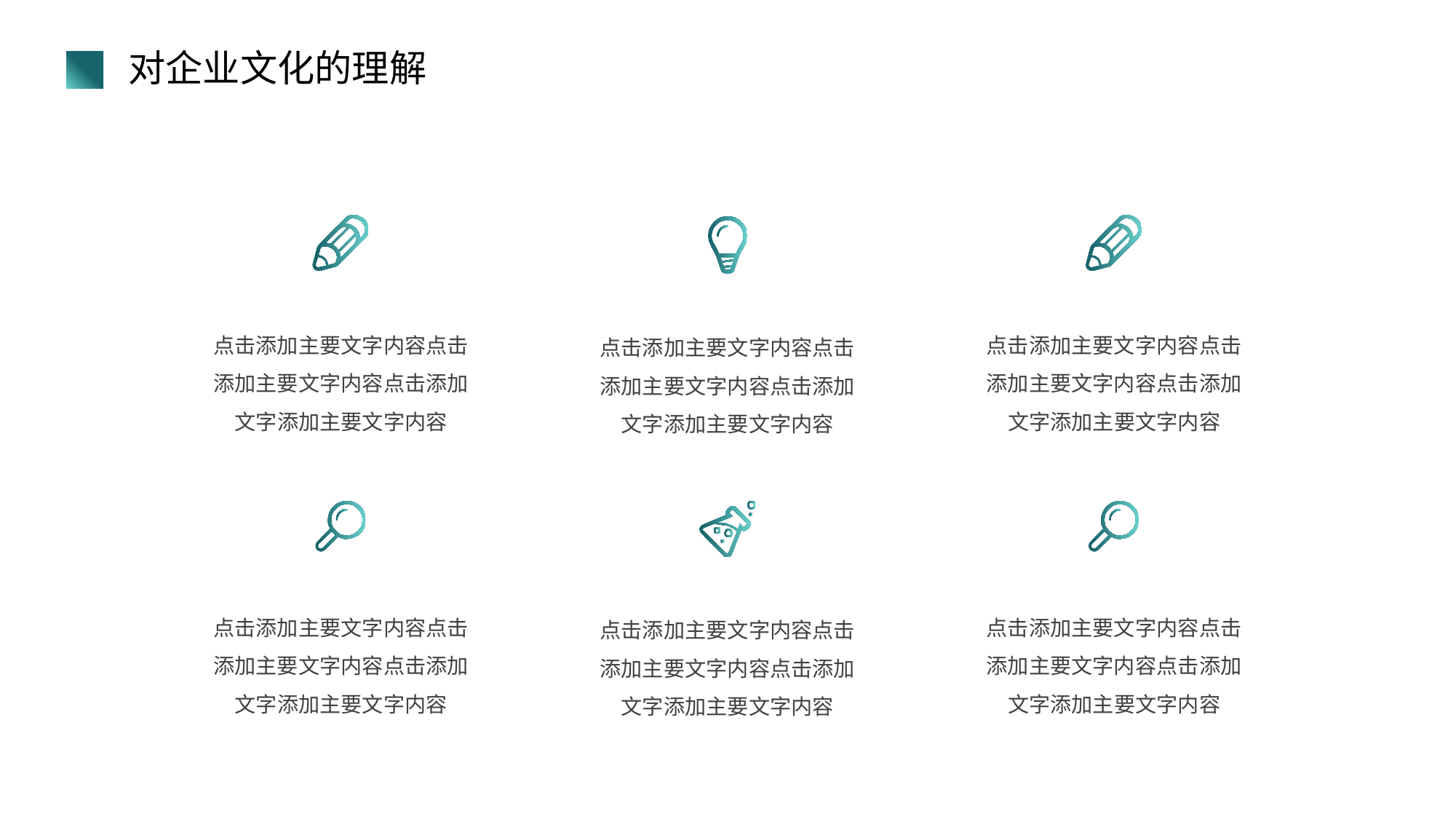

# 对企业文化的理解

点击添加主要文字内容点击添加主要文字内容点击添加文字添加主要文字内容
点击添加主要文字内容点击添加主要文字内容点击添加文字添加主要文字内容
点击添加主要文字内容点击添加主要文字内容点击添加文字添加主要文字内容

点击添加主要文字内容点击添加主要文字内容点击添加文字添加主要文字内容
点击添加主要文字内容点击添加主要文字内容点击添加文字添加主要文字内容
点击添加主要文字内容点击添加主要文字内容点击添加文字添加主要文字内容